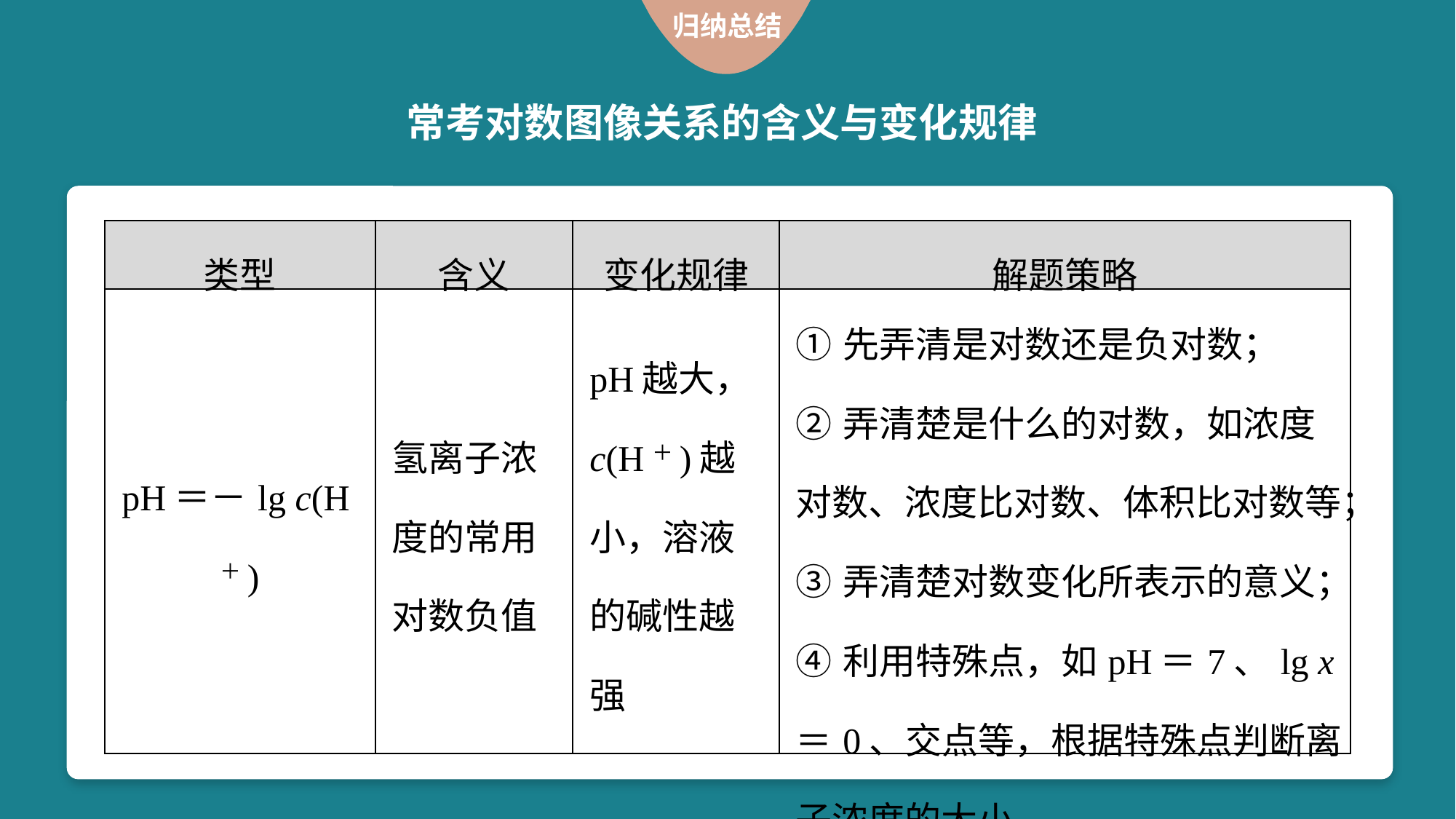

归纳总结
常考对数图像关系的含义与变化规律

| 类型 | 含义 | 变化规律 | 解题策略 |
| --- | --- | --- | --- |
| pH＝－lg c(H＋) | 氢离子浓度的常用对数负值 | pH越大，c(H＋)越小，溶液的碱性越强 | ①先弄清是对数还是负对数； ②弄清楚是什么的对数，如浓度对数、浓度比对数、体积比对数等； ③弄清楚对数变化所表示的意义； ④利用特殊点，如pH＝7、lg x＝0、交点等，根据特殊点判断离子浓度的大小 |